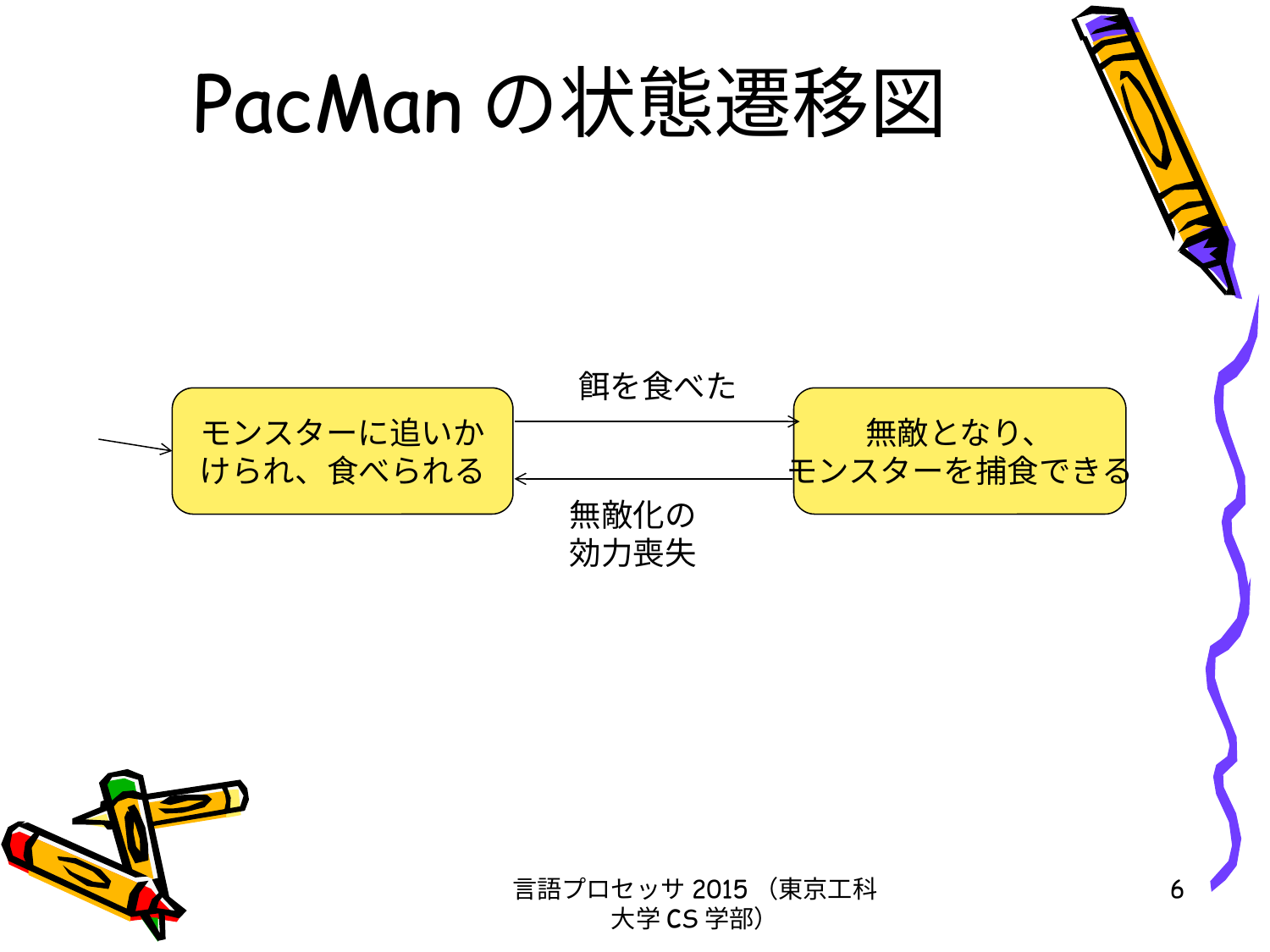

# PacManの状態遷移図
餌を食べた
モンスターに追いかけられ、食べられる
無敵となり、
モンスターを捕食できる
無敵化の
効力喪失
言語プロセッサ2015（東京工科大学CS学部）
6